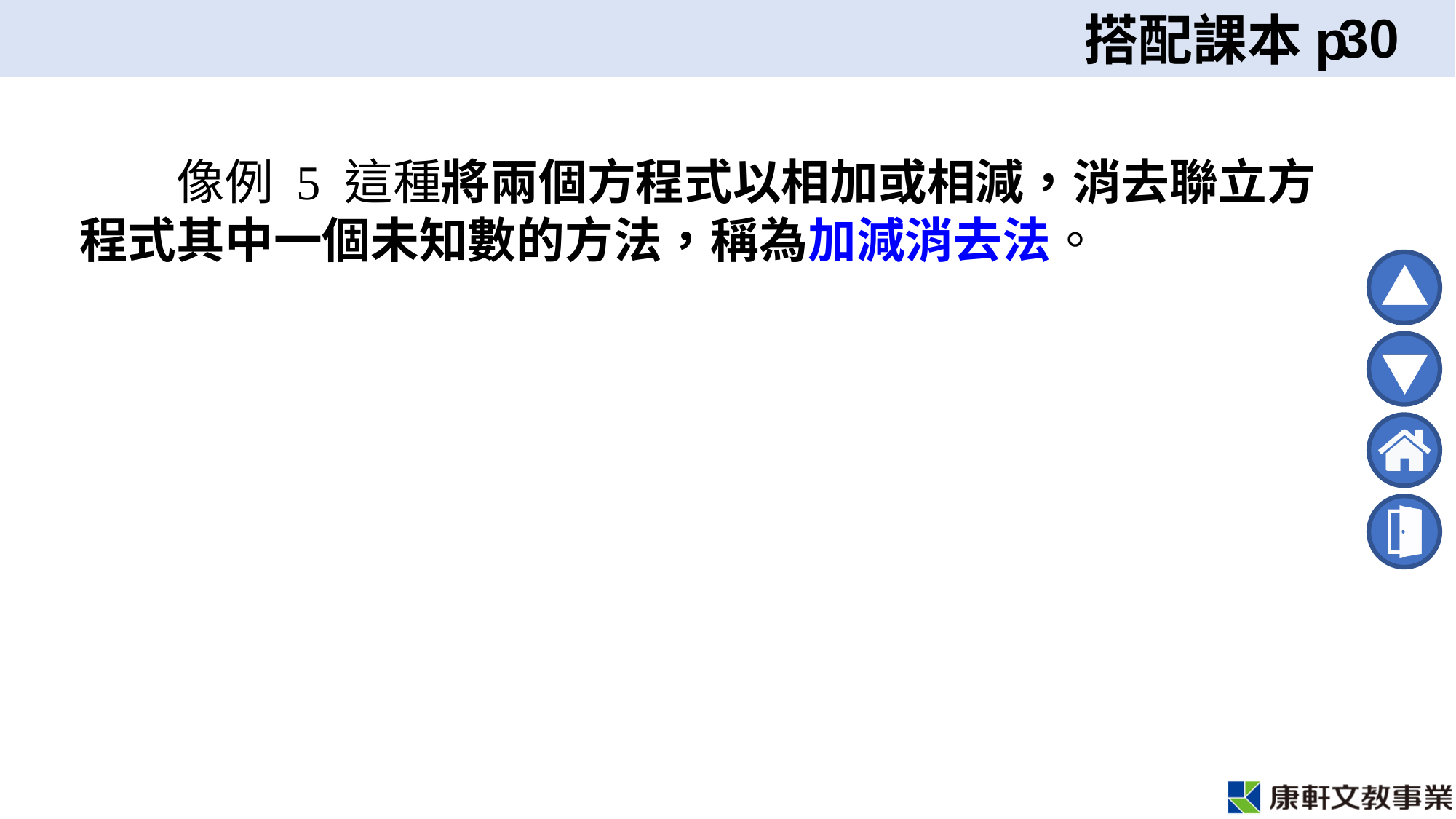

30
　　像例 5 這種將兩個方程式以相加或相減，消去聯立方程式其中一個未知數的方法，稱為加減消去法。